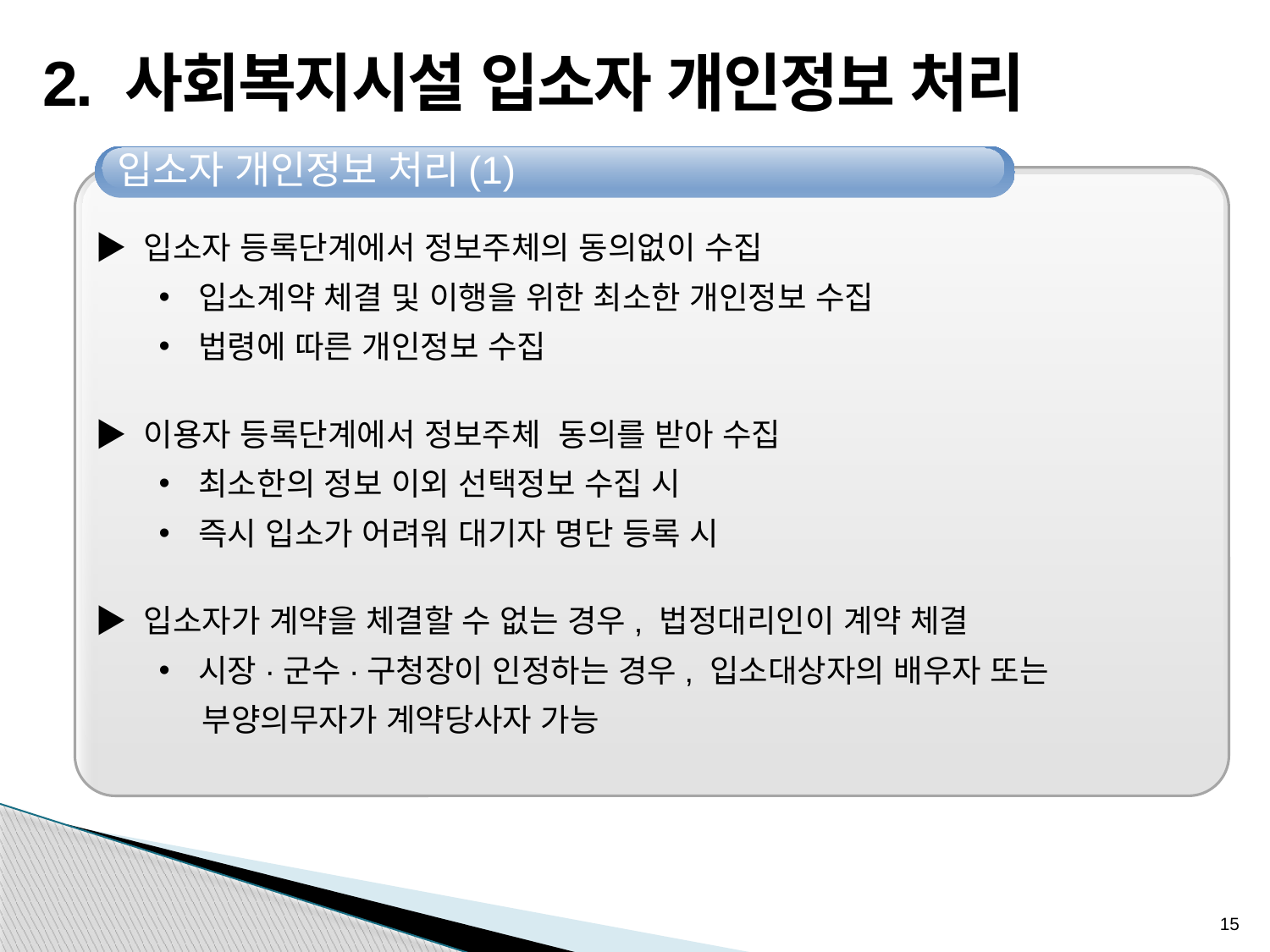

# 2. 사회복지시설 입소자 개인정보 처리

입소자 개인정보 처리(1)
공공부문

▶ 입소자 등록단계에서 정보주체의 동의없이 수집
입소계약 체결 및 이행을 위한 최소한 개인정보 수집
법령에 따른 개인정보 수집

▶ 이용자 등록단계에서 정보주체  동의를 받아 수집
최소한의 정보 이외 선택정보 수집 시
즉시 입소가 어려워 대기자 명단 등록 시

▶ 입소자가 계약을 체결할 수 없는 경우, 법정대리인이 계약 체결
시장·군수·구청장이 인정하는 경우, 입소대상자의 배우자 또는
    부양의무자가 계약당사자 가능

15